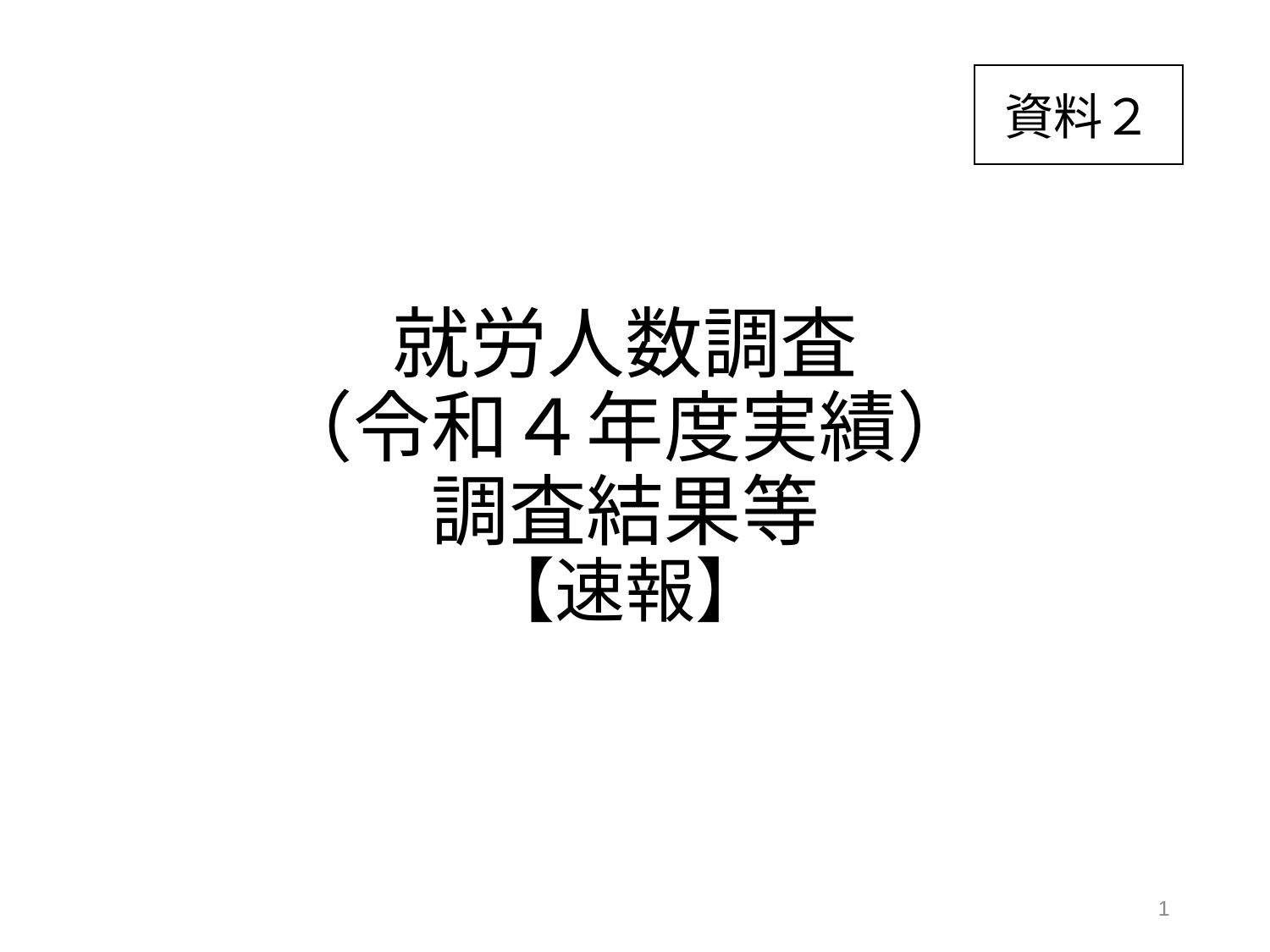

資料２
# 就労人数調査 （令和４年度実績） 調査結果等 【速報】
1